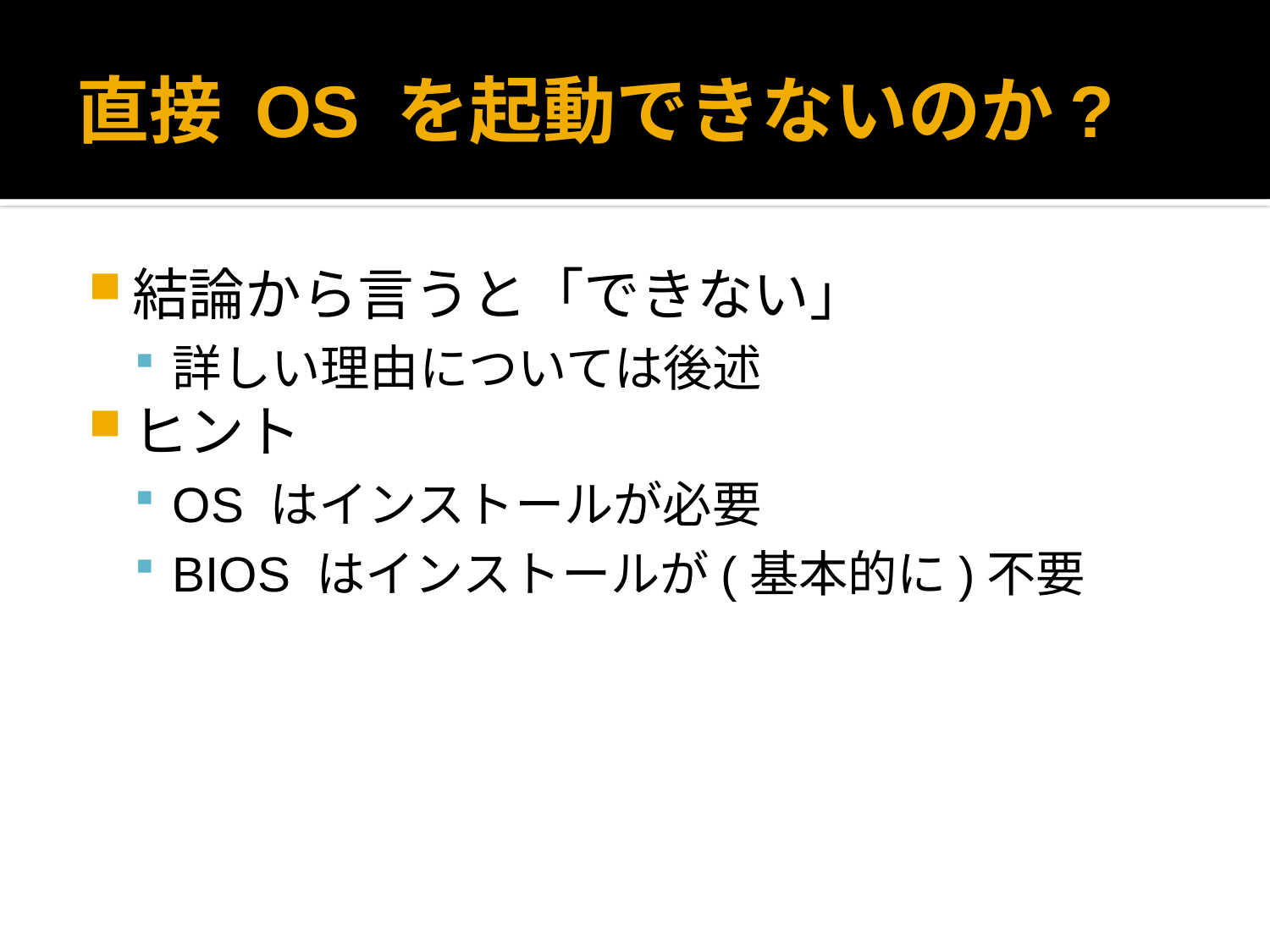

# 直接 OS を起動できないのか?
結論から言うと「できない」
詳しい理由については後述
ヒント
OS はインストールが必要
BIOS はインストールが(基本的に)不要